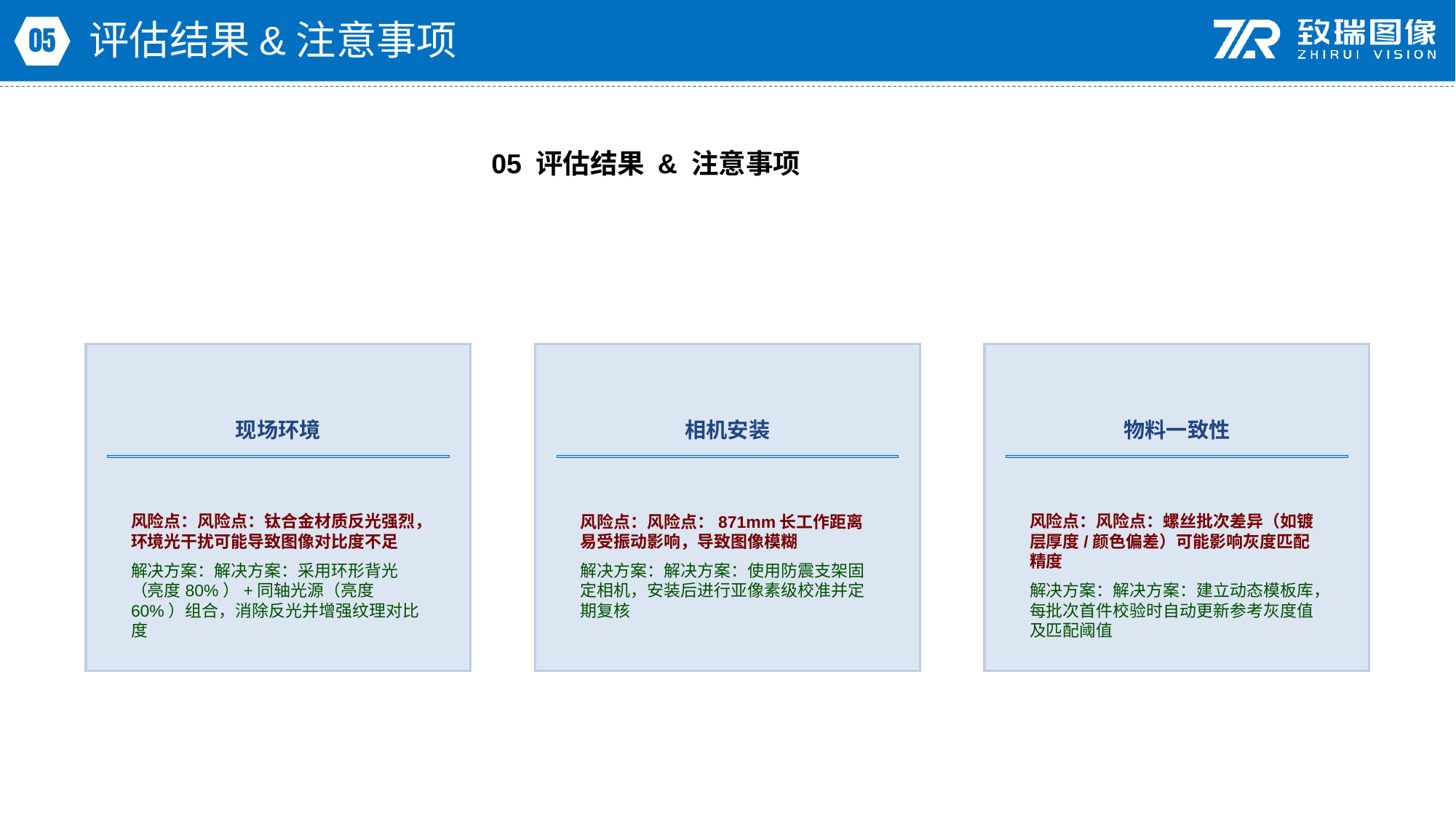

评估结果&注意事项
05

05 评估结果 & 注意事项

现场环境

相机安装

物料一致性

风险点：风险点：钛合金材质反光强烈，环境光干扰可能导致图像对比度不足
解决方案：解决方案：采用环形背光（亮度80%）+同轴光源（亮度60%）组合，消除反光并增强纹理对比度

风险点：风险点：871mm长工作距离易受振动影响，导致图像模糊
解决方案：解决方案：使用防震支架固定相机，安装后进行亚像素级校准并定期复核

风险点：风险点：螺丝批次差异（如镀层厚度/颜色偏差）可能影响灰度匹配精度
解决方案：解决方案：建立动态模板库，每批次首件校验时自动更新参考灰度值及匹配阈值